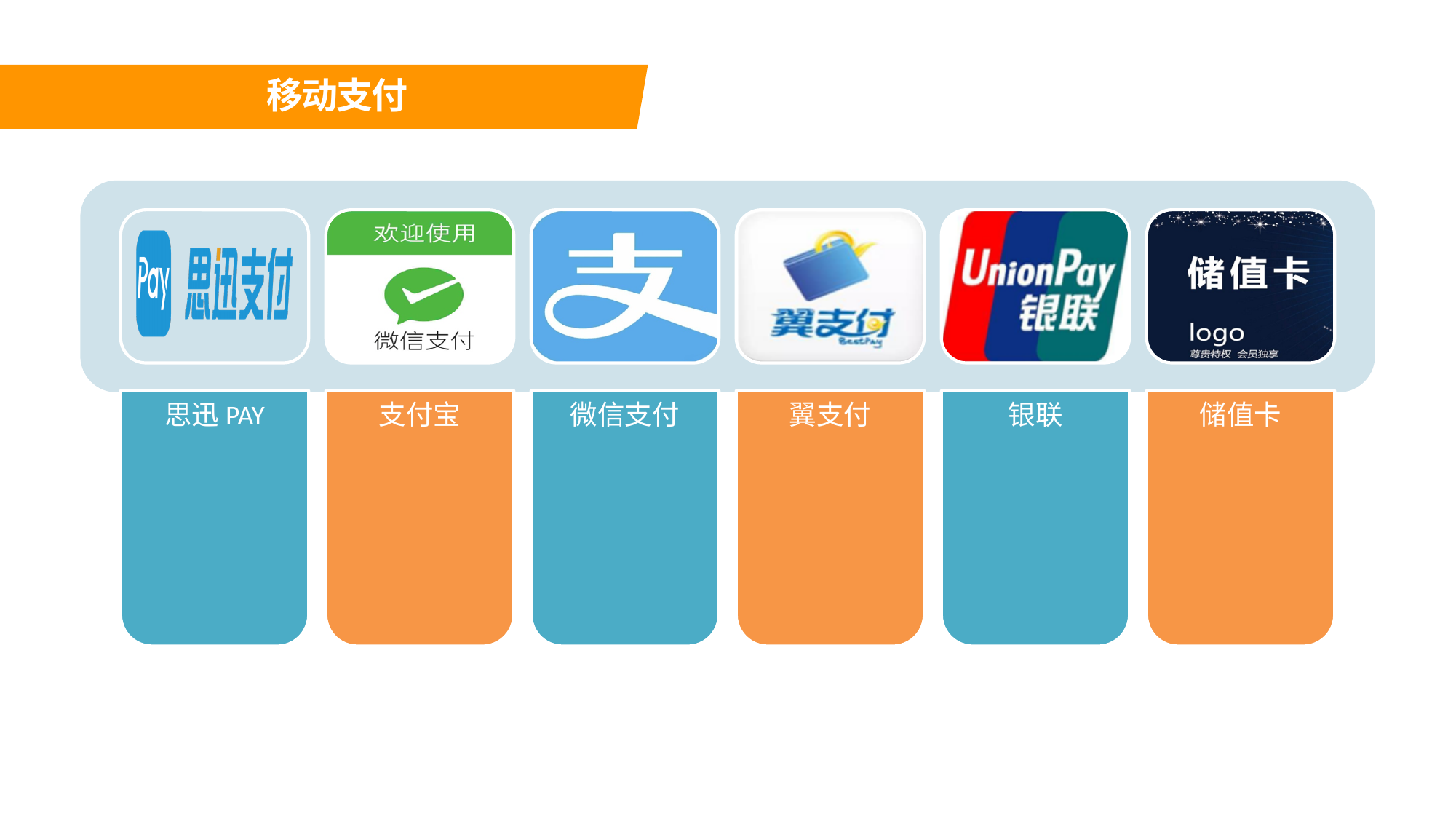

移动支付
思迅PAY
支付宝
微信支付
翼支付
银联
储值卡